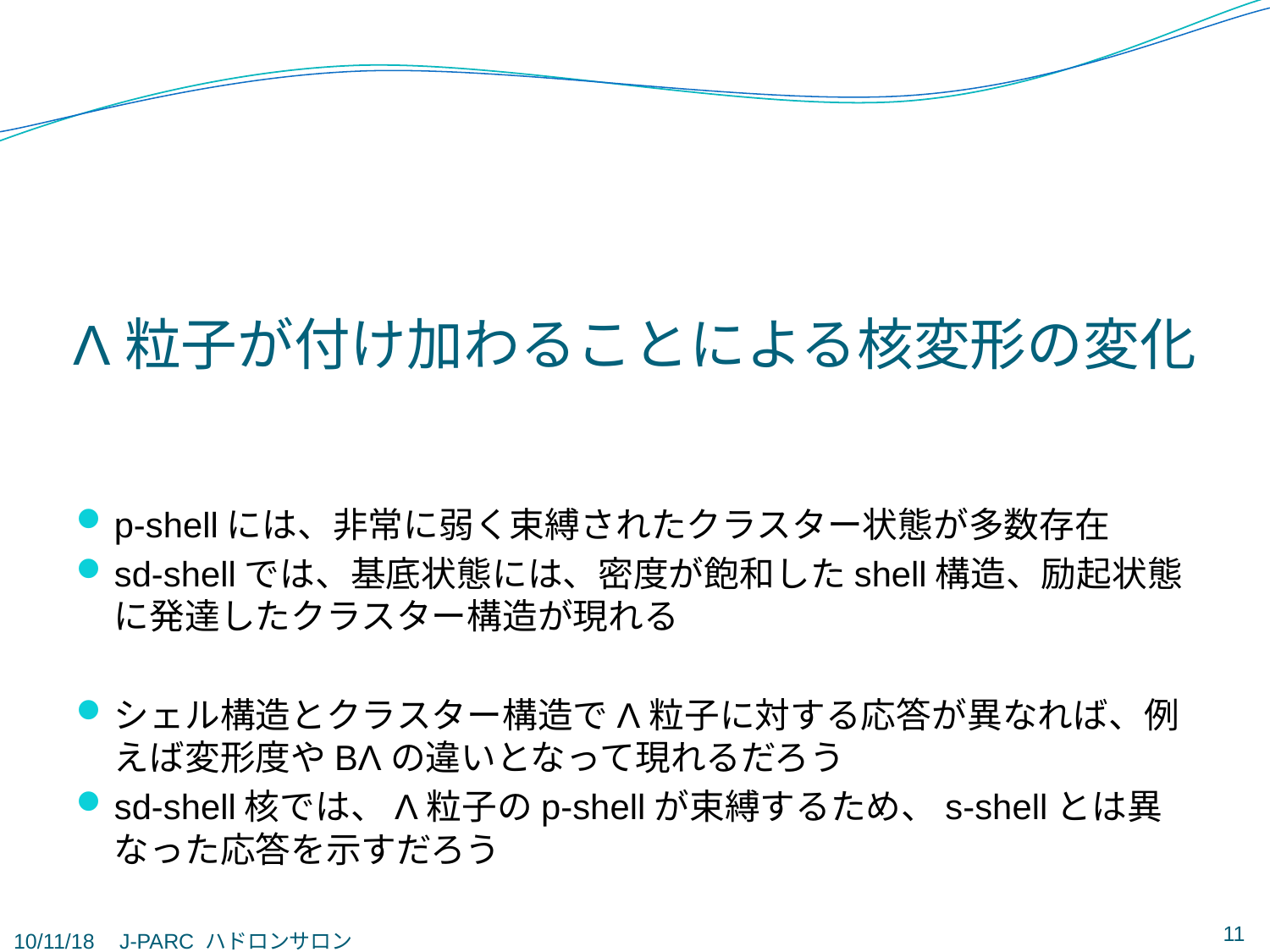

# Λ粒子が付け加わることによる核変形の変化
p-shellには、非常に弱く束縛されたクラスター状態が多数存在
sd-shellでは、基底状態には、密度が飽和したshell構造、励起状態に発達したクラスター構造が現れる

シェル構造とクラスター構造でΛ粒子に対する応答が異なれば、例えば変形度やBΛの違いとなって現れるだろう
sd-shell核では、Λ粒子のp-shellが束縛するため、s-shellとは異なった応答を示すだろう

11
10/11/18
J-PARC ハドロンサロン